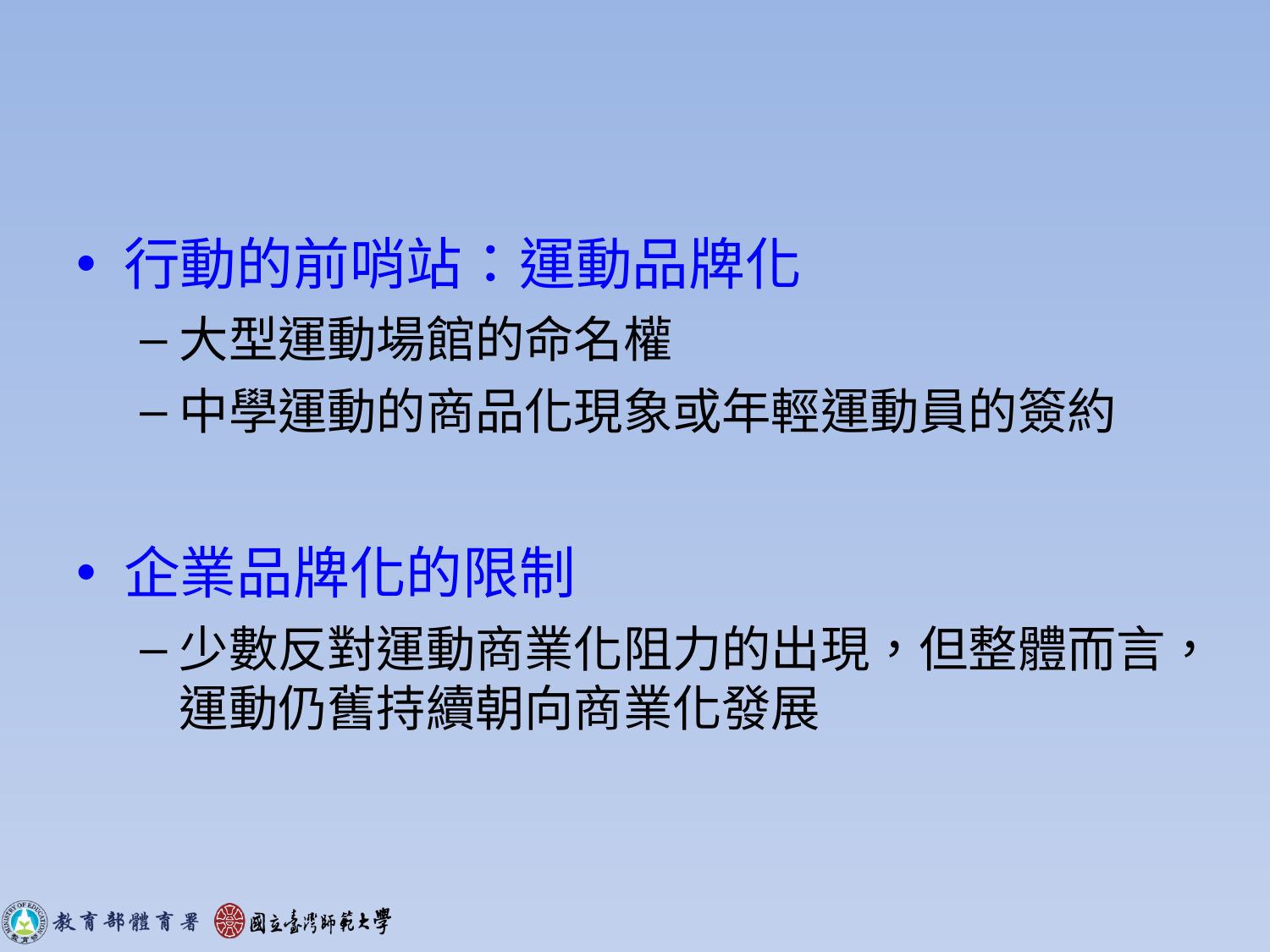

#
行動的前哨站：運動品牌化
大型運動場館的命名權
中學運動的商品化現象或年輕運動員的簽約

企業品牌化的限制
少數反對運動商業化阻力的出現，但整體而言，運動仍舊持續朝向商業化發展